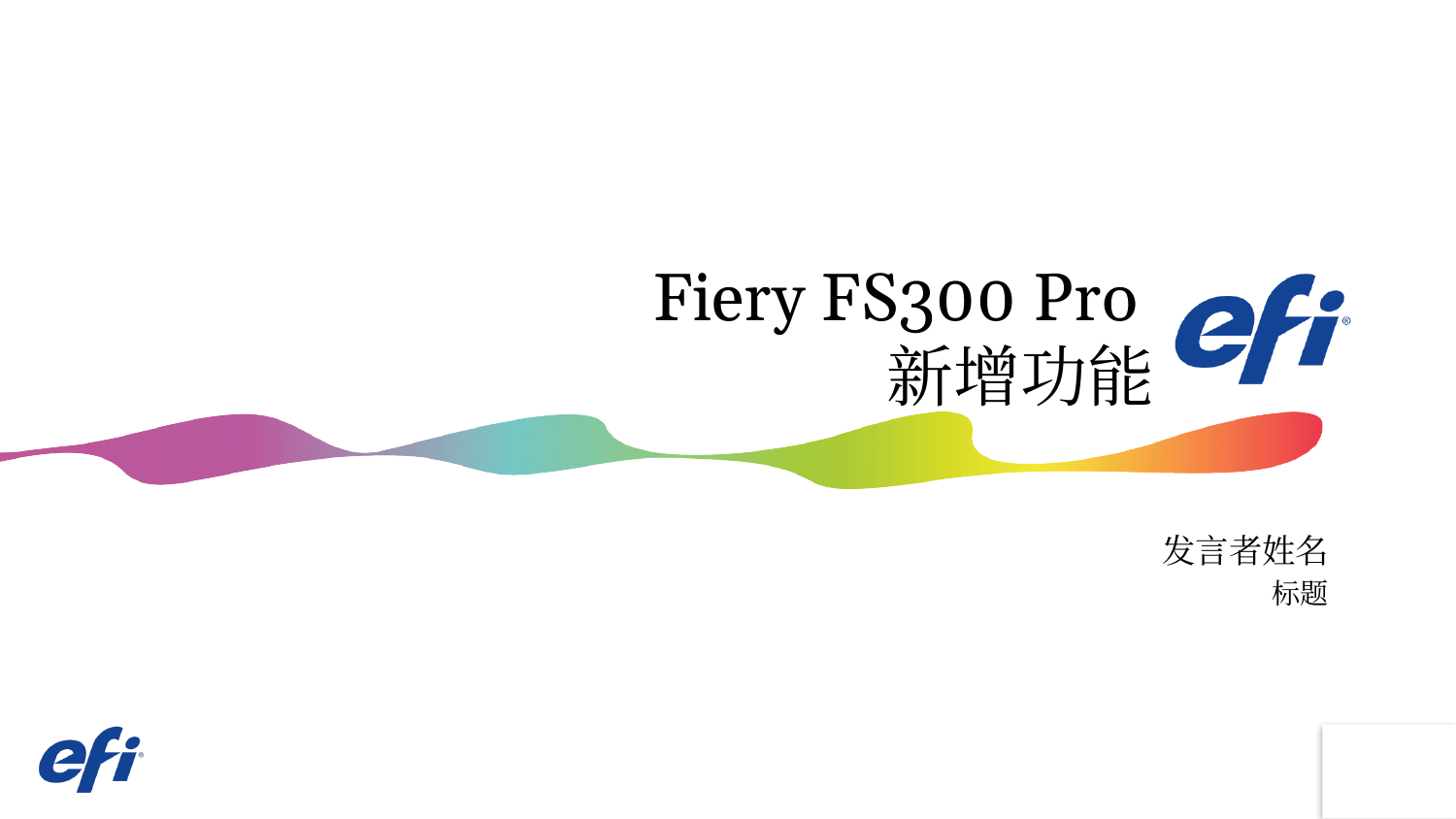

# Fiery FS300 Pro 新增功能
发言者姓名
标题